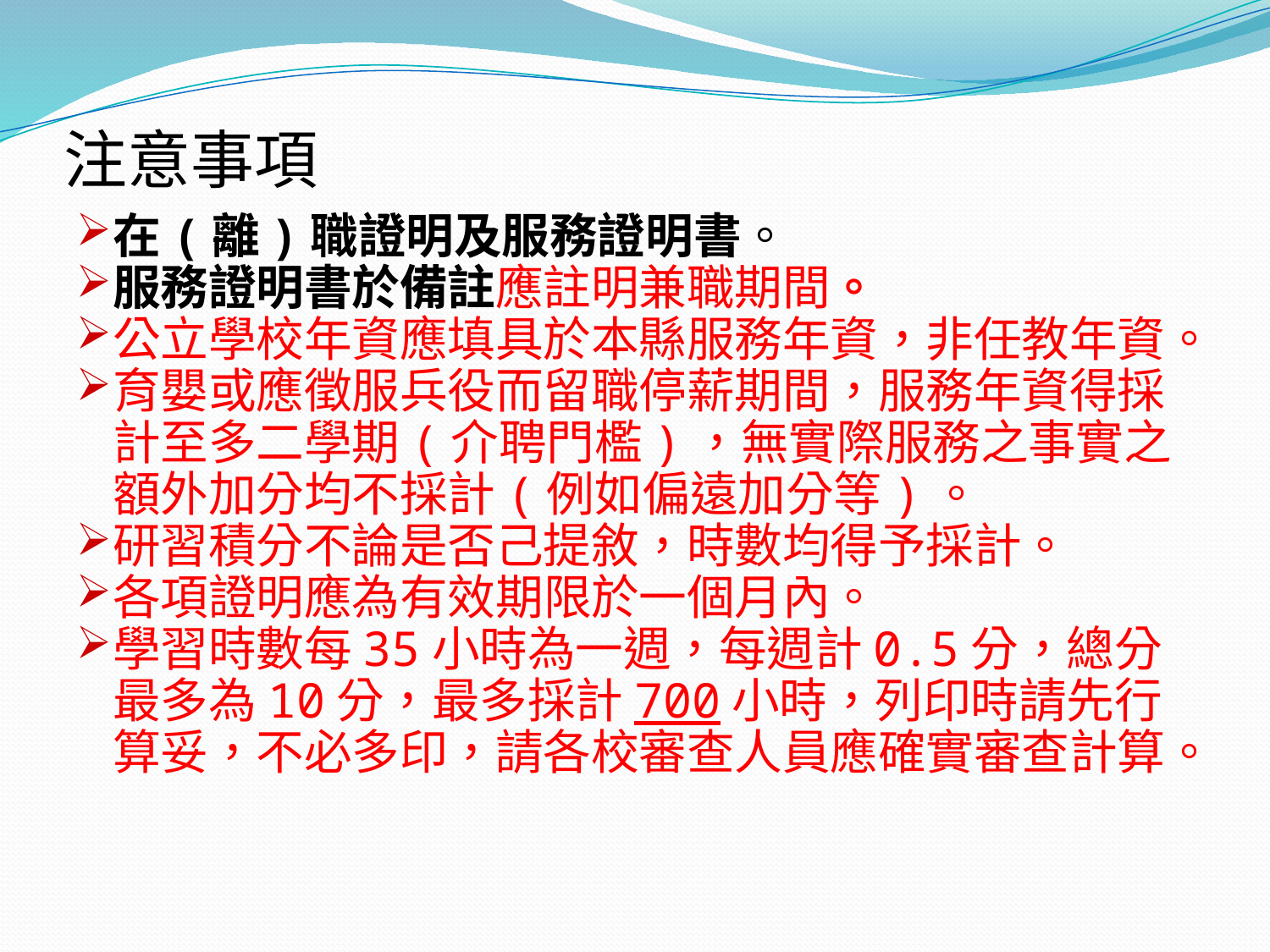

# 注意事項
在(離)職證明及服務證明書。
服務證明書於備註應註明兼職期間。
公立學校年資應填具於本縣服務年資，非任教年資。
育嬰或應徵服兵役而留職停薪期間，服務年資得採計至多二學期(介聘門檻)，無實際服務之事實之額外加分均不採計(例如偏遠加分等)。
研習積分不論是否己提敘，時數均得予採計。
各項證明應為有效期限於一個月內。
學習時數每35小時為一週，每週計0.5分，總分最多為10分，最多採計700小時，列印時請先行算妥，不必多印，請各校審查人員應確實審查計算。